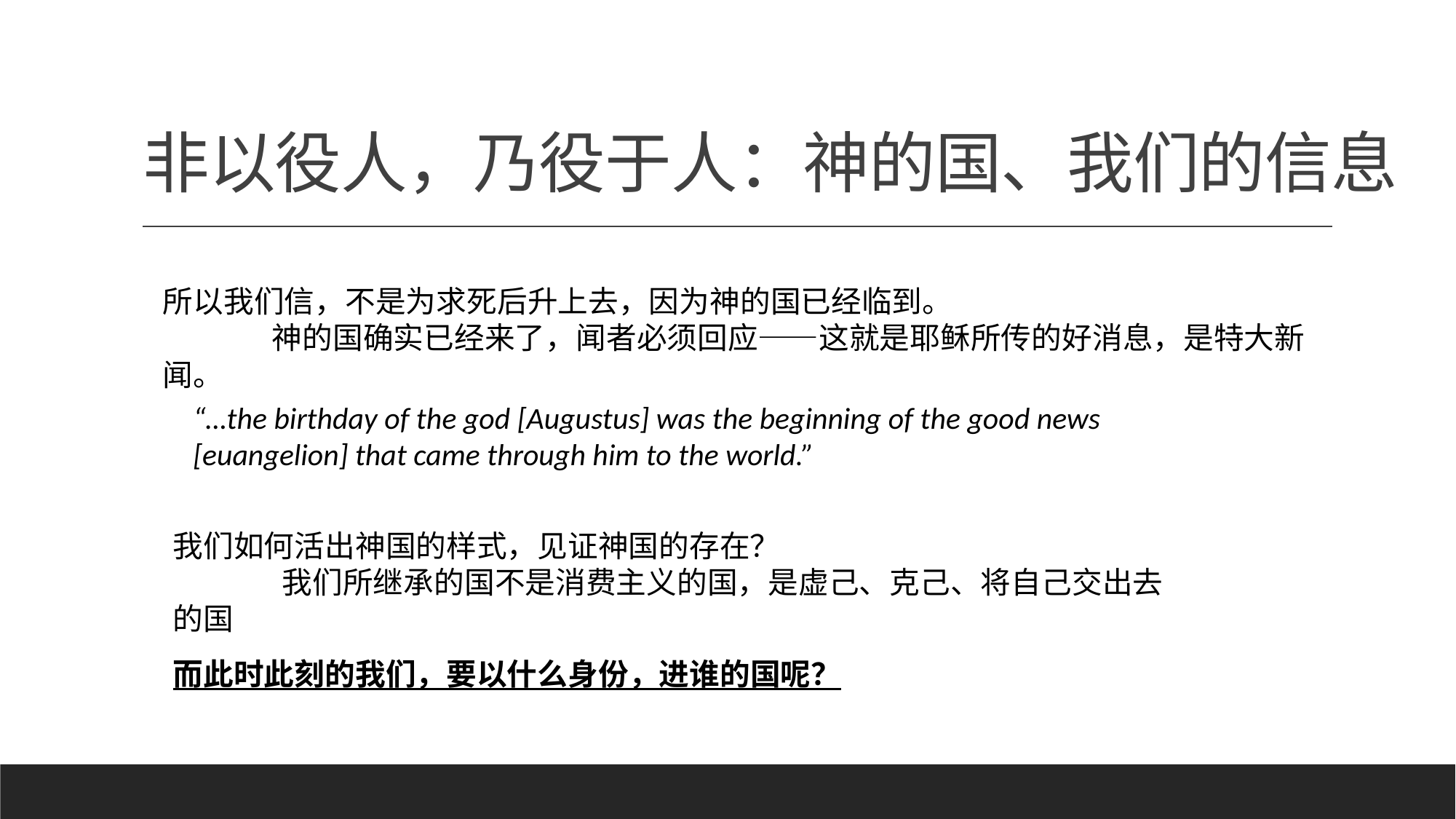

# 非以役人，乃役于人：神的国、我们的信息
所以我们信，不是为求死后升上去，因为神的国已经临到。
	神的国确实已经来了，闻者必须回应——这就是耶稣所传的好消息，是特大新闻。
“…the birthday of the god [Augustus] was the beginning of the good news [euangelion] that came through him to the world.”
我们如何活出神国的样式，见证神国的存在？
	我们所继承的国不是消费主义的国，是虚己、克己、将自己交出去的国
而此时此刻的我们，要以什么身份，进谁的国呢？